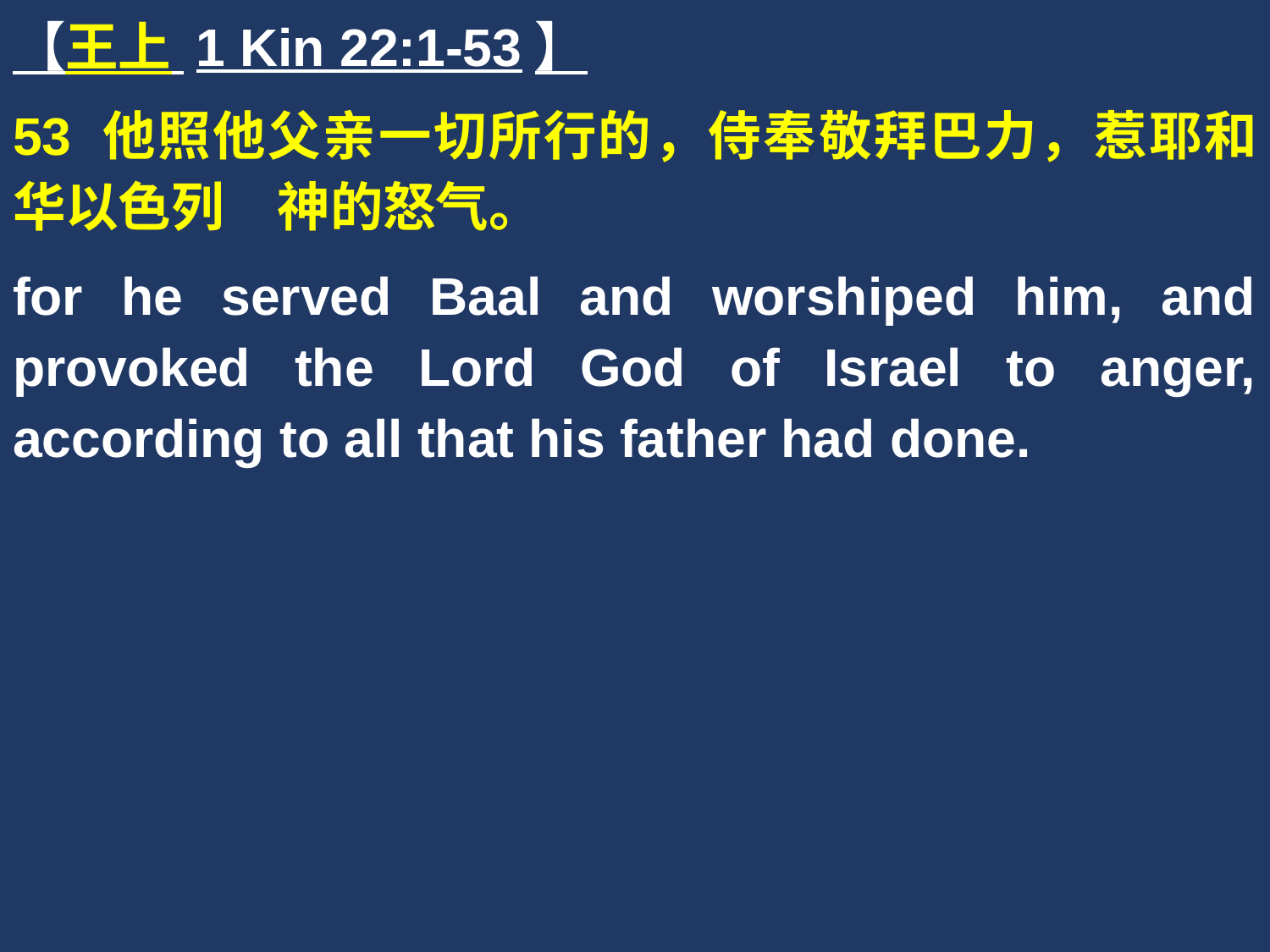

【王上 1 Kin 22:1-53】
53 他照他父亲一切所行的，侍奉敬拜巴力，惹耶和华以色列　神的怒气。
for he served Baal and worshiped him, and provoked the Lord God of Israel to anger, according to all that his father had done.